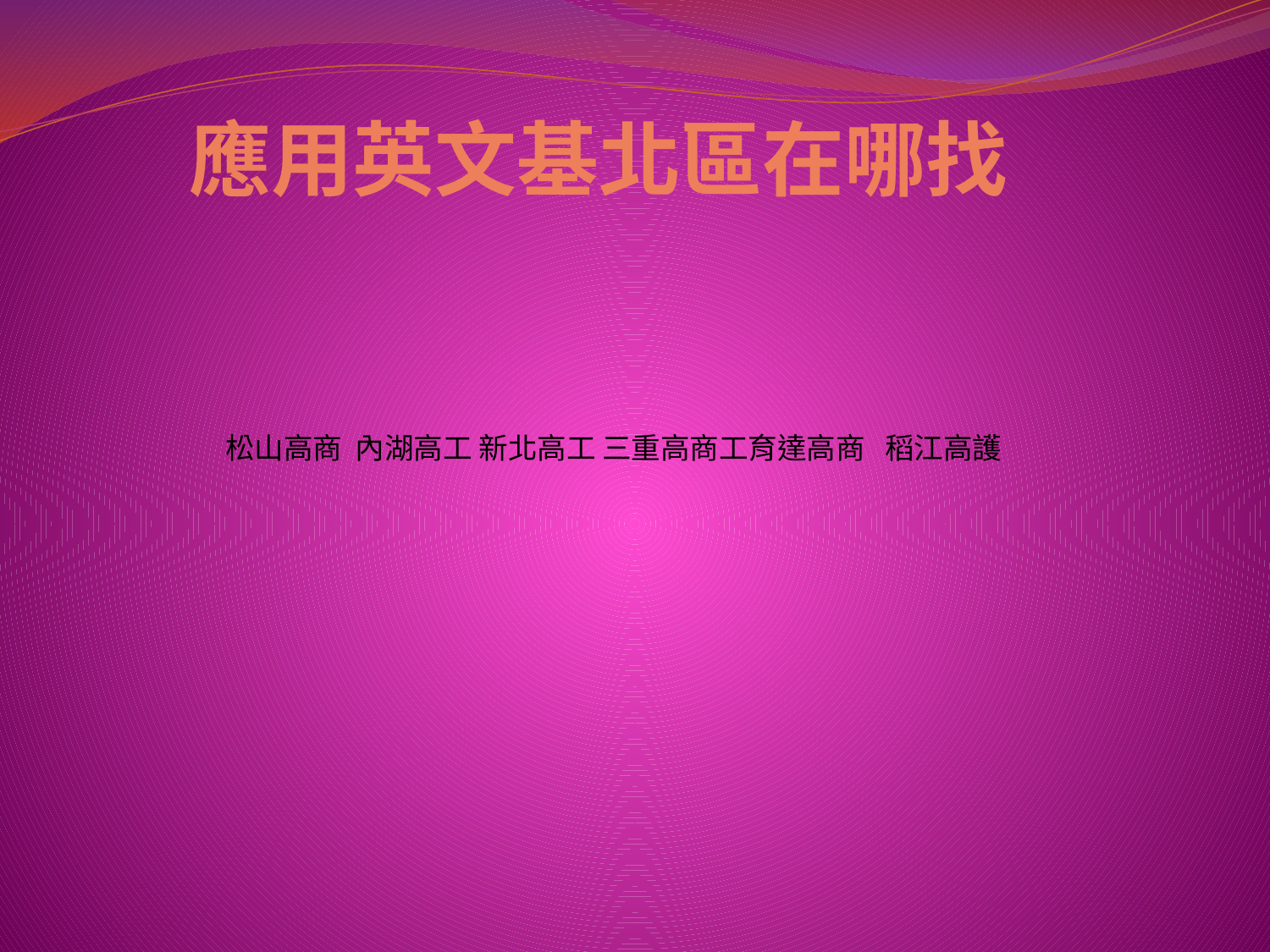

# 應用英文基北區在哪找

松山高商  內湖高工 新北高工 三重高商工育達高商   稻江高護